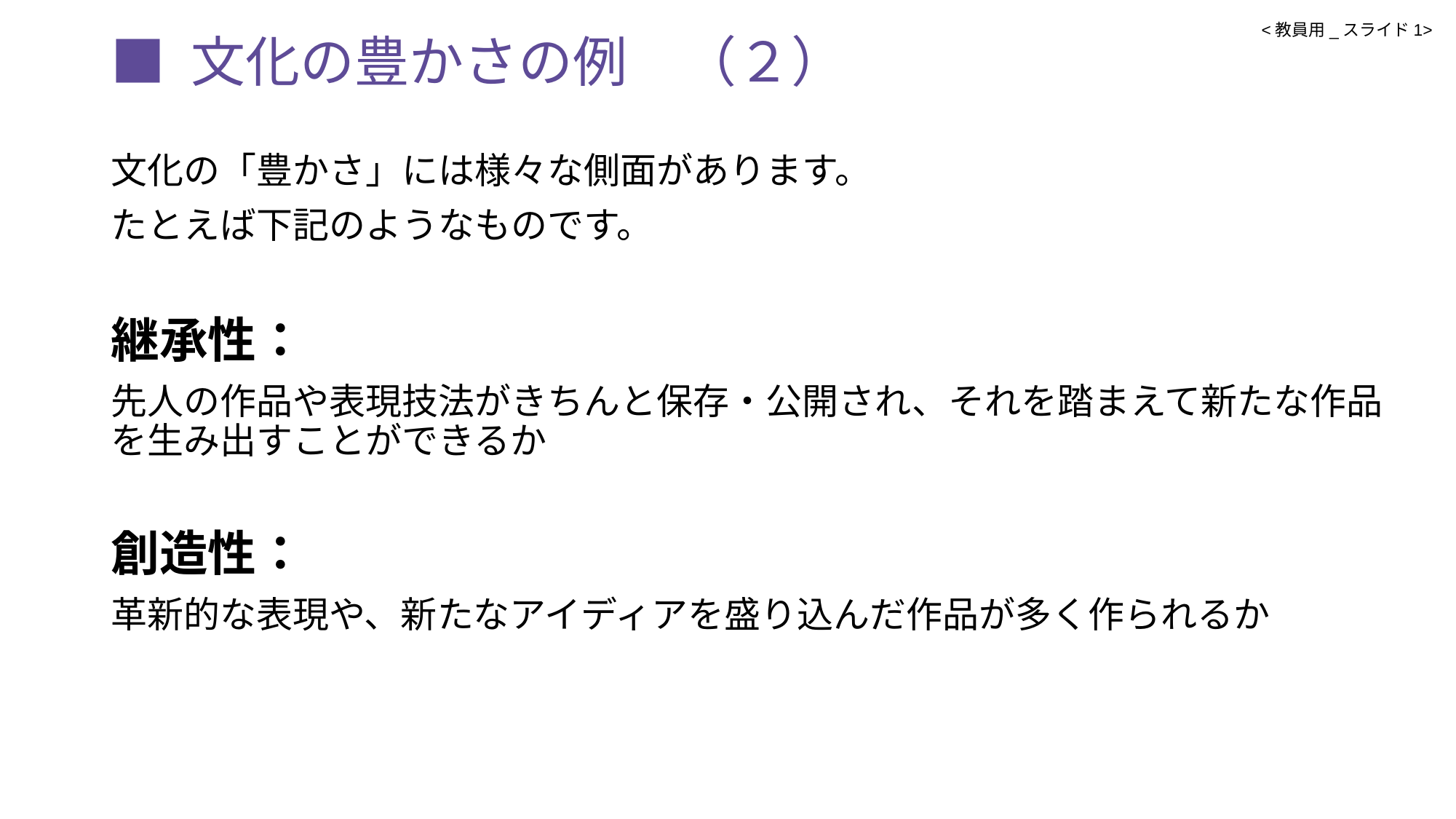

# ■ 文化の豊かさの例　（２）
<教員用_スライド1>
文化の「豊かさ」には様々な側面があります。
たとえば下記のようなものです。

継承性：
先人の作品や表現技法がきちんと保存・公開され、それを踏まえて新たな作品を生み出すことができるか
創造性：
革新的な表現や、新たなアイディアを盛り込んだ作品が多く作られるか